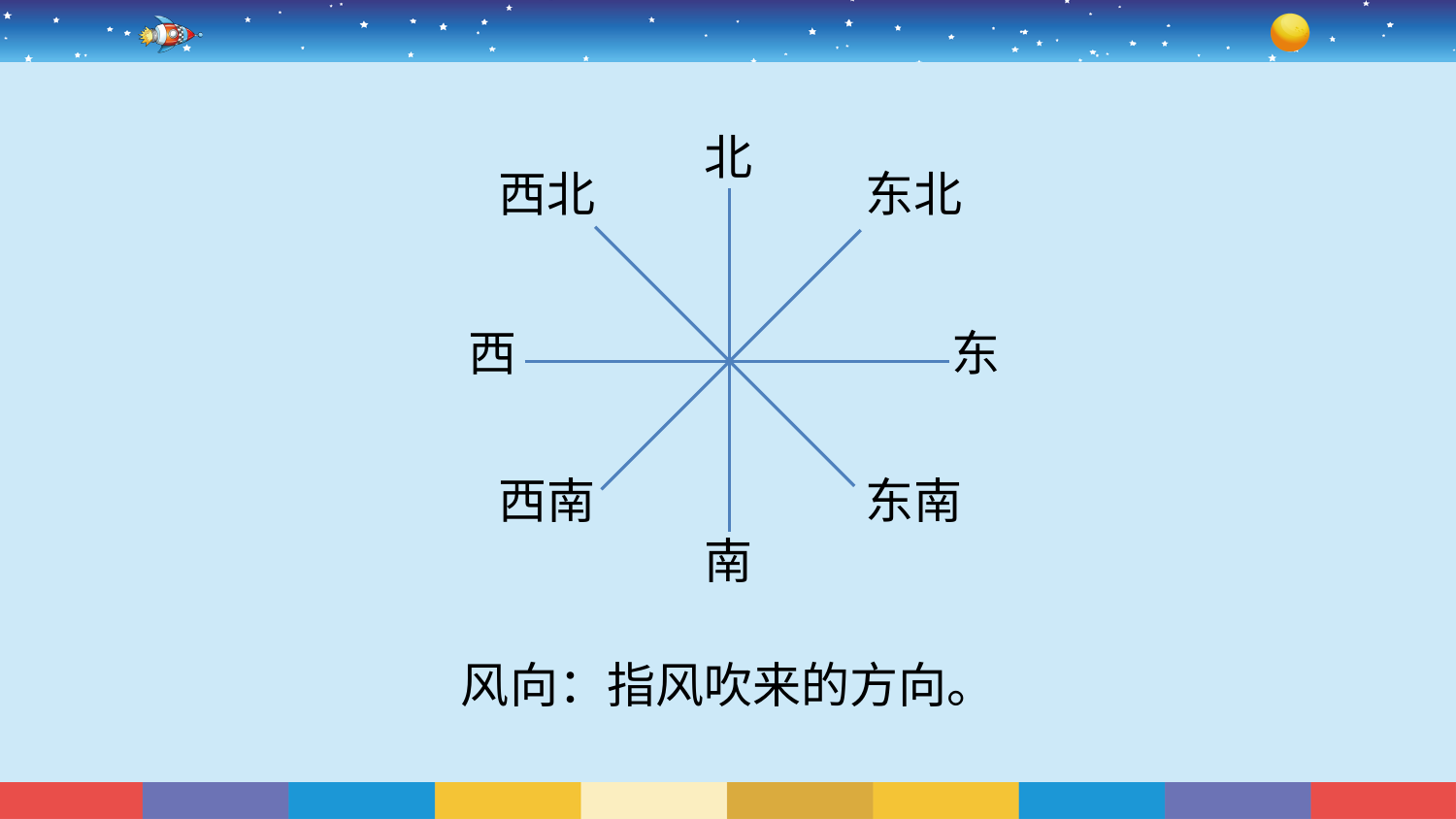

北
西北
东北
西
东
西南
东南
南
风向：指风吹来的方向。